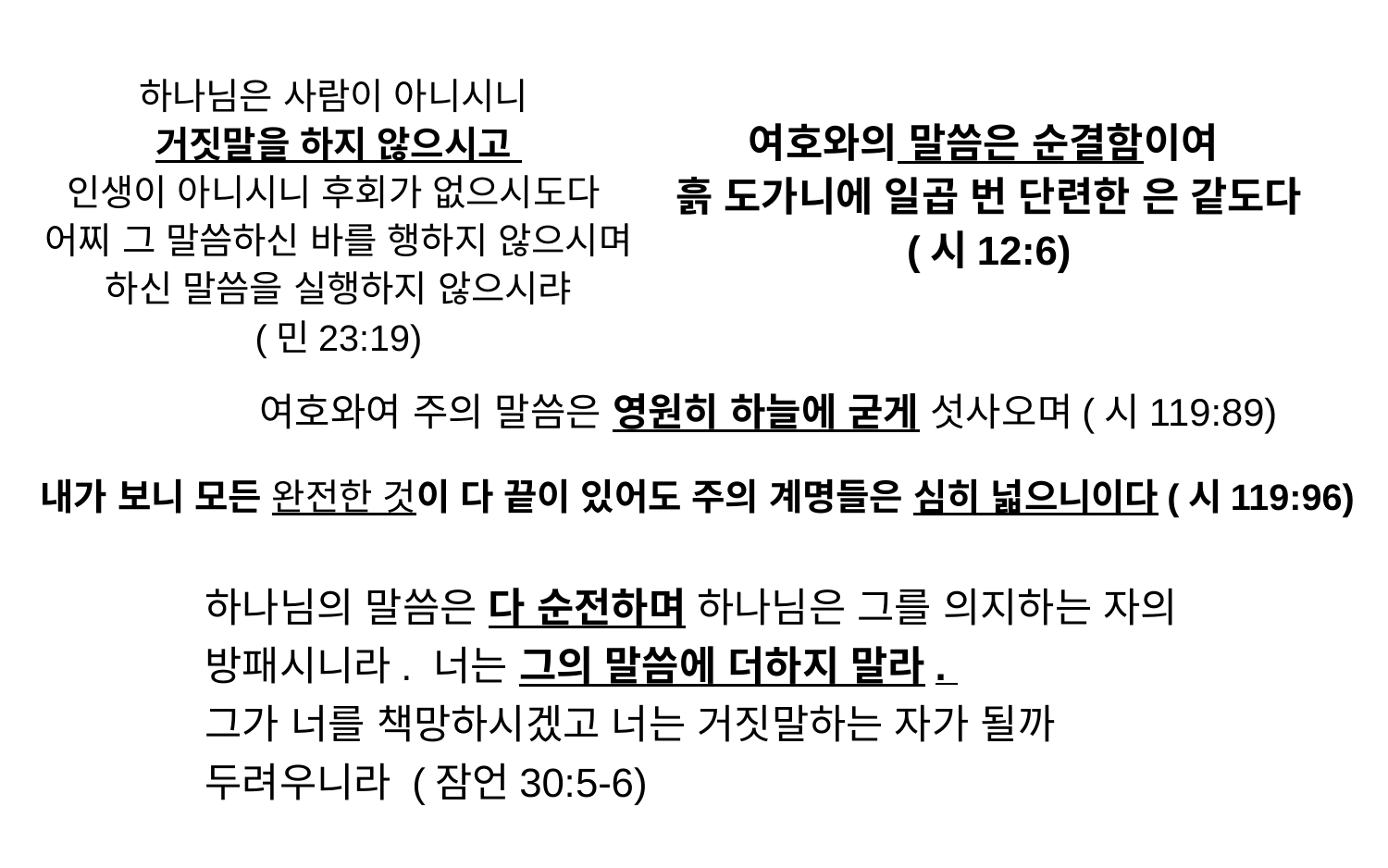

하나님은 사람이 아니시니
거짓말을 하지 않으시고
인생이 아니시니 후회가 없으시도다
어찌 그 말씀하신 바를 행하지 않으시며 하신 말씀을 실행하지 않으시랴
(민23:19)
여호와의 말씀은 순결함이여
흙 도가니에 일곱 번 단련한 은 같도다
(시12:6)
여호와여 주의 말씀은 영원히 하늘에 굳게 섯사오며(시119:89)
내가 보니 모든 완전한 것이 다 끝이 있어도 주의 계명들은 심히 넓으니이다(시119:96)
하나님의 말씀은 다 순전하며 하나님은 그를 의지하는 자의 방패시니라. 너는 그의 말씀에 더하지 말라.
그가 너를 책망하시겠고 너는 거짓말하는 자가 될까 두려우니라 (잠언30:5-6)